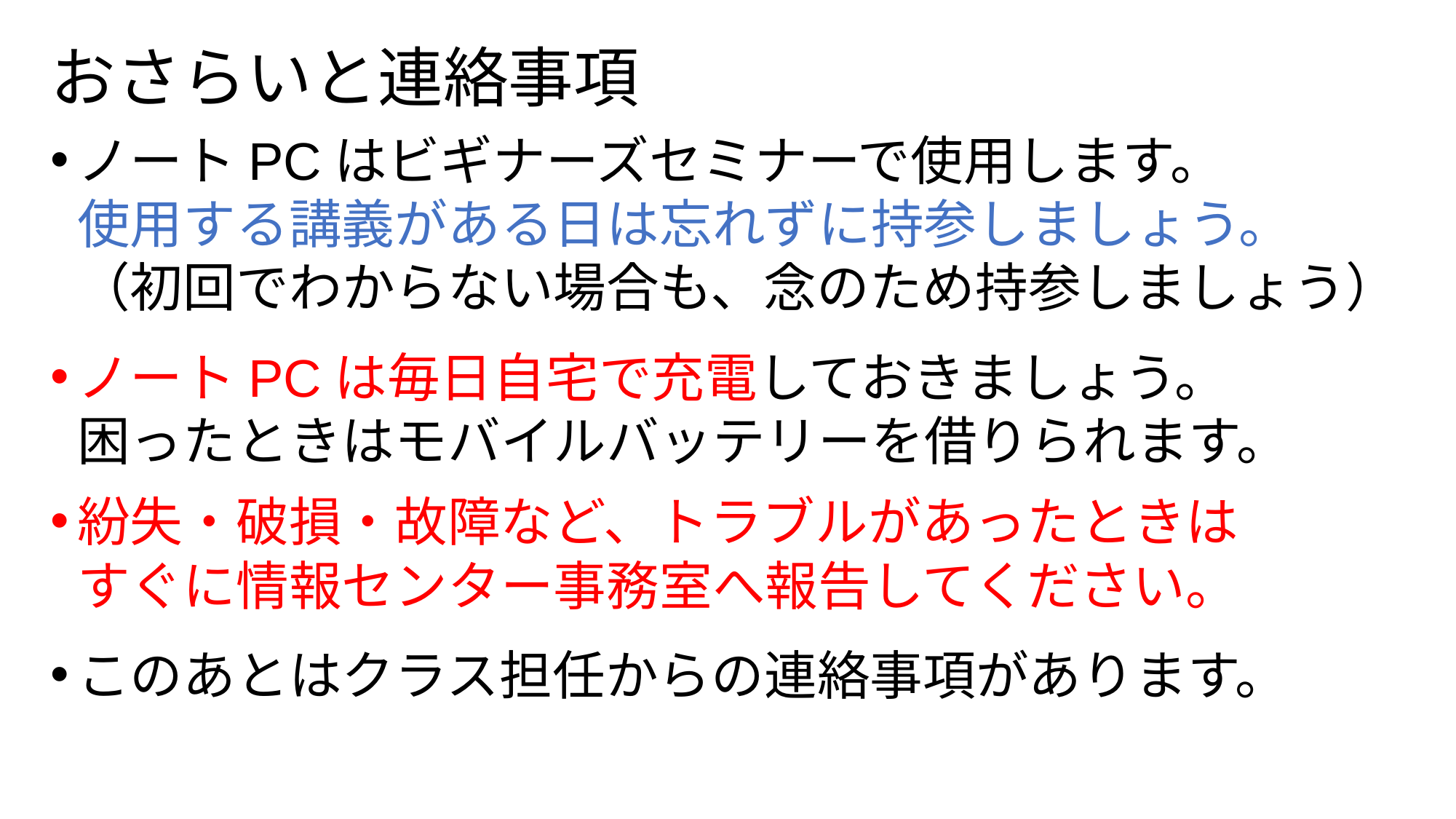

# おさらいと連絡事項
ノートPCはビギナーズセミナーで使用します。
使用する講義がある日は忘れずに持参しましょう。
（初回でわからない場合も、念のため持参しましょう）
ノートPCは毎日自宅で充電しておきましょう。
困ったときはモバイルバッテリーを借りられます。
紛失・破損・故障など、トラブルがあったときは
すぐに情報センター事務室へ報告してください。
このあとはクラス担任からの連絡事項があります。